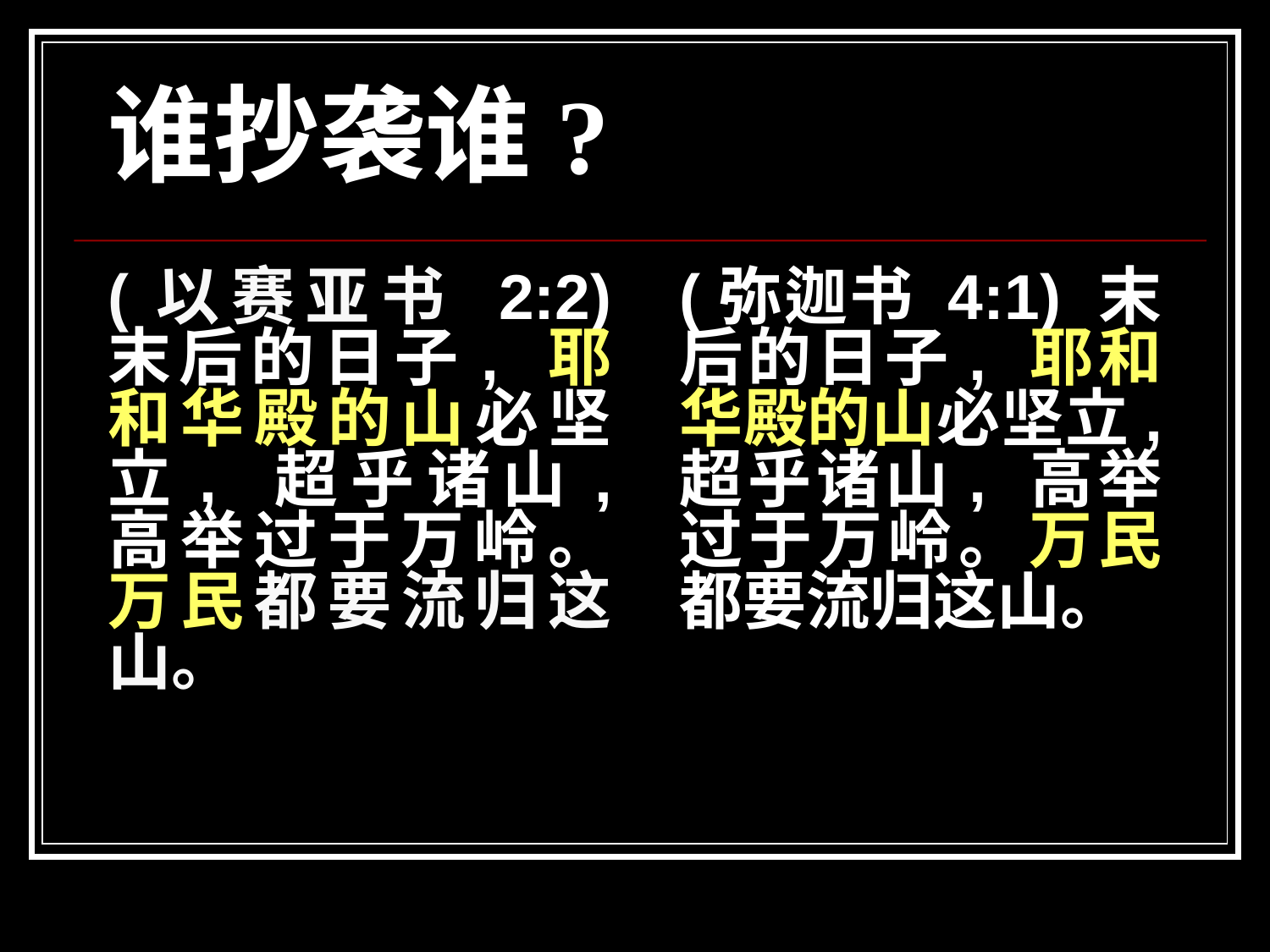

# 谁抄袭谁?
(以赛亚书 2:2) 末后的日子, 耶和华殿的山必坚立, 超乎诸山, 高举过于万岭。万民都要流归这山。
(弥迦书 4:1) 末后的日子, 耶和华殿的山必坚立, 超乎诸山, 高举过于万岭。万民都要流归这山。